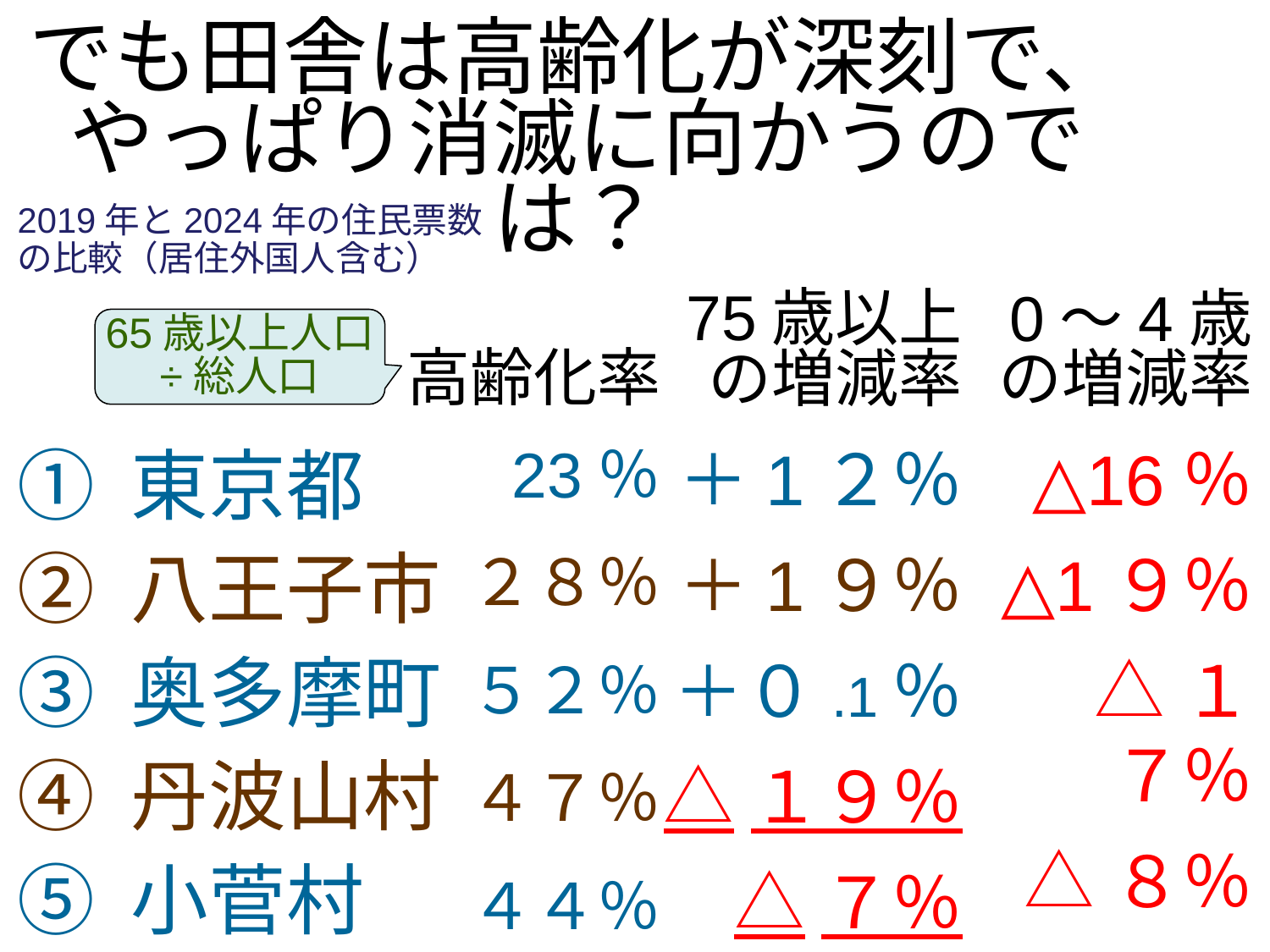

でも田舎は高齢化が深刻で、
やっぱり消滅に向かうのでは？
2019年と2024年の住民票数
の比較（居住外国人含む）
75歳以上
の増減率
＋1２％
＋1９％
＋０.1％
△１９％
△７％
0～4歳
の増減率
△16％
△1９％
△１７％
△８％
±０％
65歳以上人口
÷総人口
高齢化率
23％
２８％
５２％
４７％
４４％
① 東京都
② 八王子市
③ 奥多摩町
④ 丹波山村
⑤ 小菅村